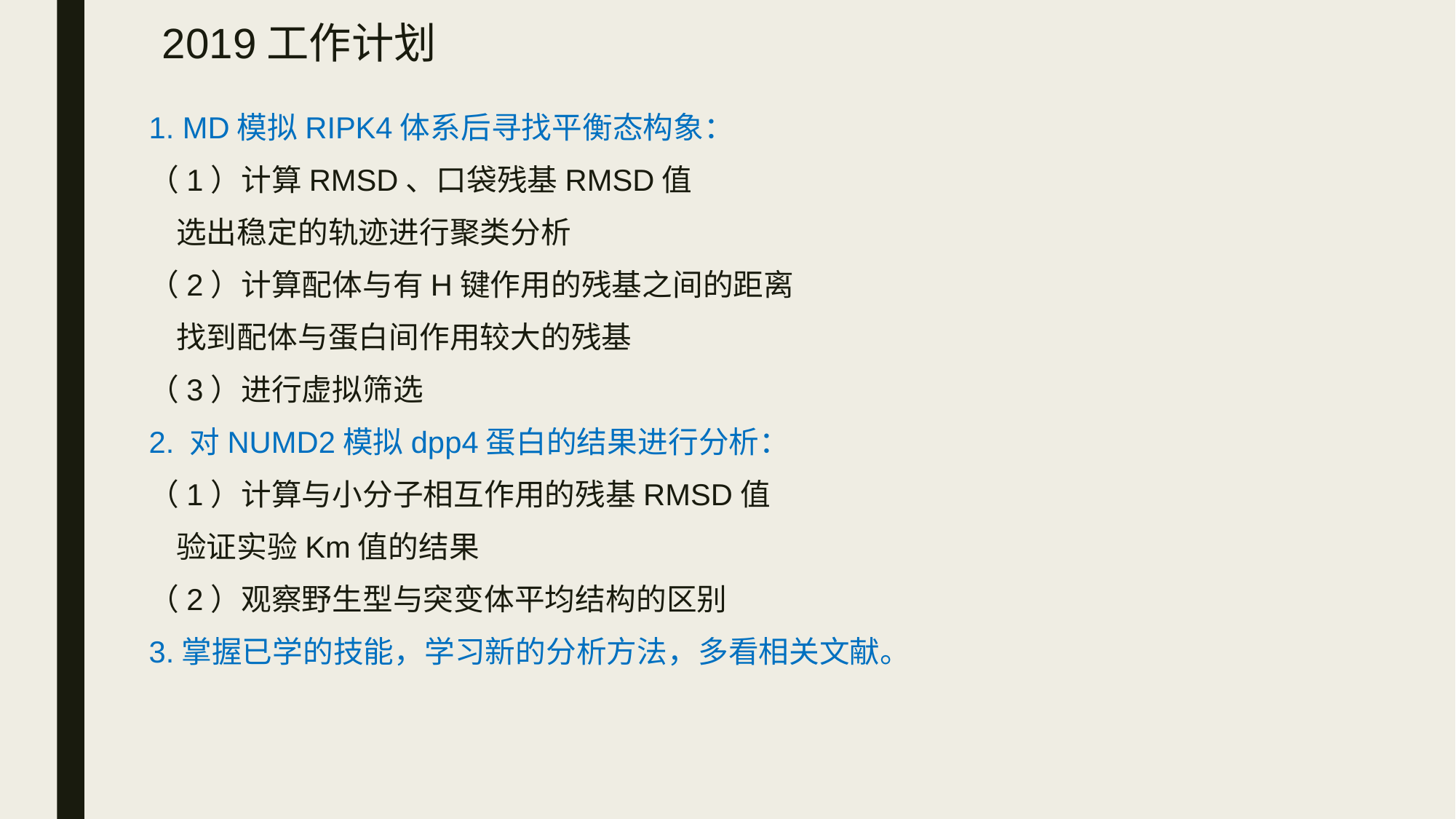

# 2019工作计划
1. MD模拟RIPK4体系后寻找平衡态构象：
（1）计算RMSD、口袋残基RMSD值
   选出稳定的轨迹进行聚类分析
（2）计算配体与有H键作用的残基之间的距离
   找到配体与蛋白间作用较大的残基
（3）进行虚拟筛选
2. 对NUMD2模拟dpp4蛋白的结果进行分析：
（1）计算与小分子相互作用的残基RMSD值
   验证实验Km值的结果
（2）观察野生型与突变体平均结构的区别
3.掌握已学的技能，学习新的分析方法，多看相关文献。